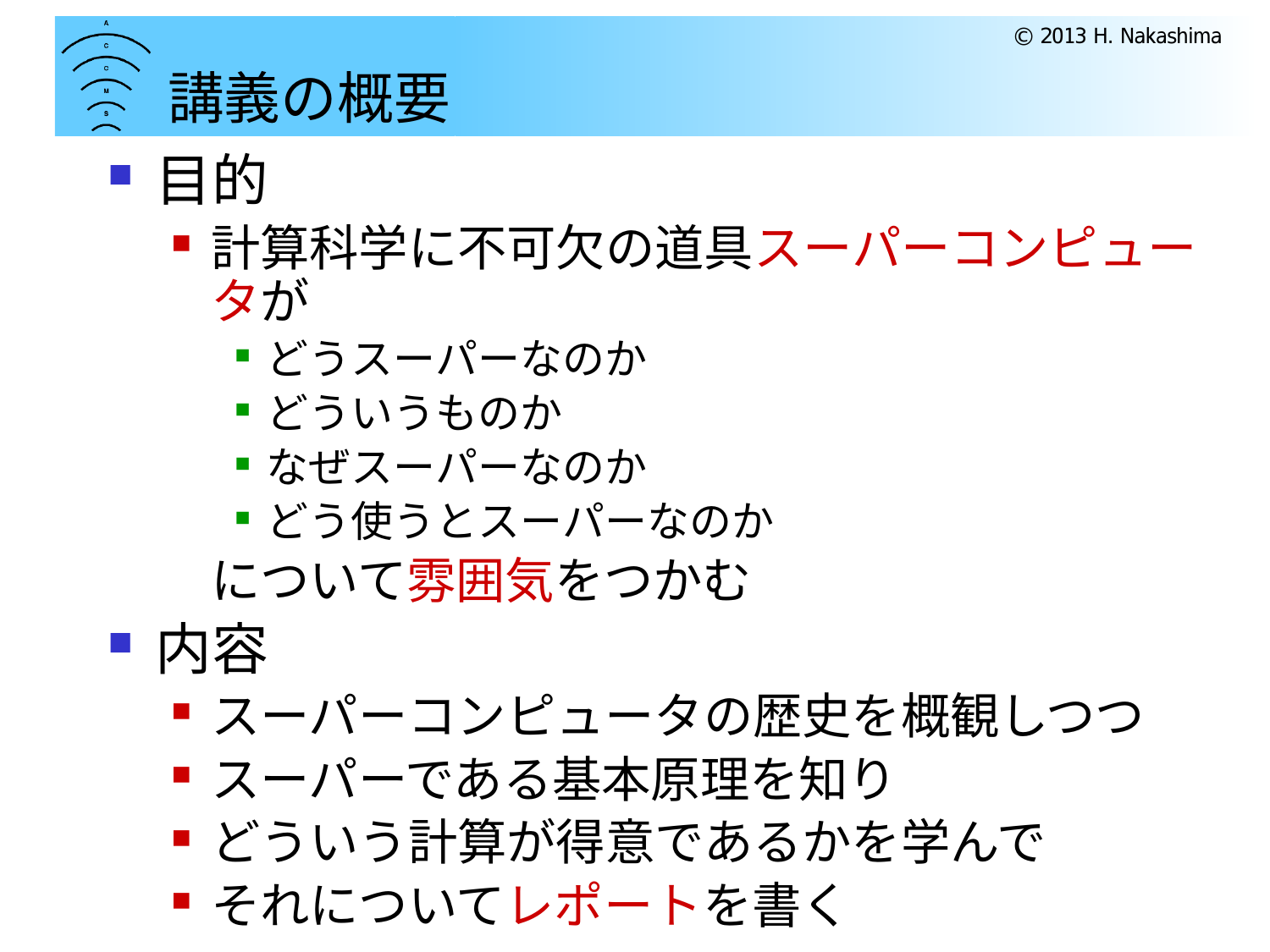

# 講義の概要
© 2013 H. Nakashima
目的
計算科学に不可欠の道具スーパーコンピュータが
どうスーパーなのか
どういうものか
なぜスーパーなのか
どう使うとスーパーなのか
	について雰囲気をつかむ
内容
スーパーコンピュータの歴史を概観しつつ
スーパーである基本原理を知り
どういう計算が得意であるかを学んで
それについてレポートを書く